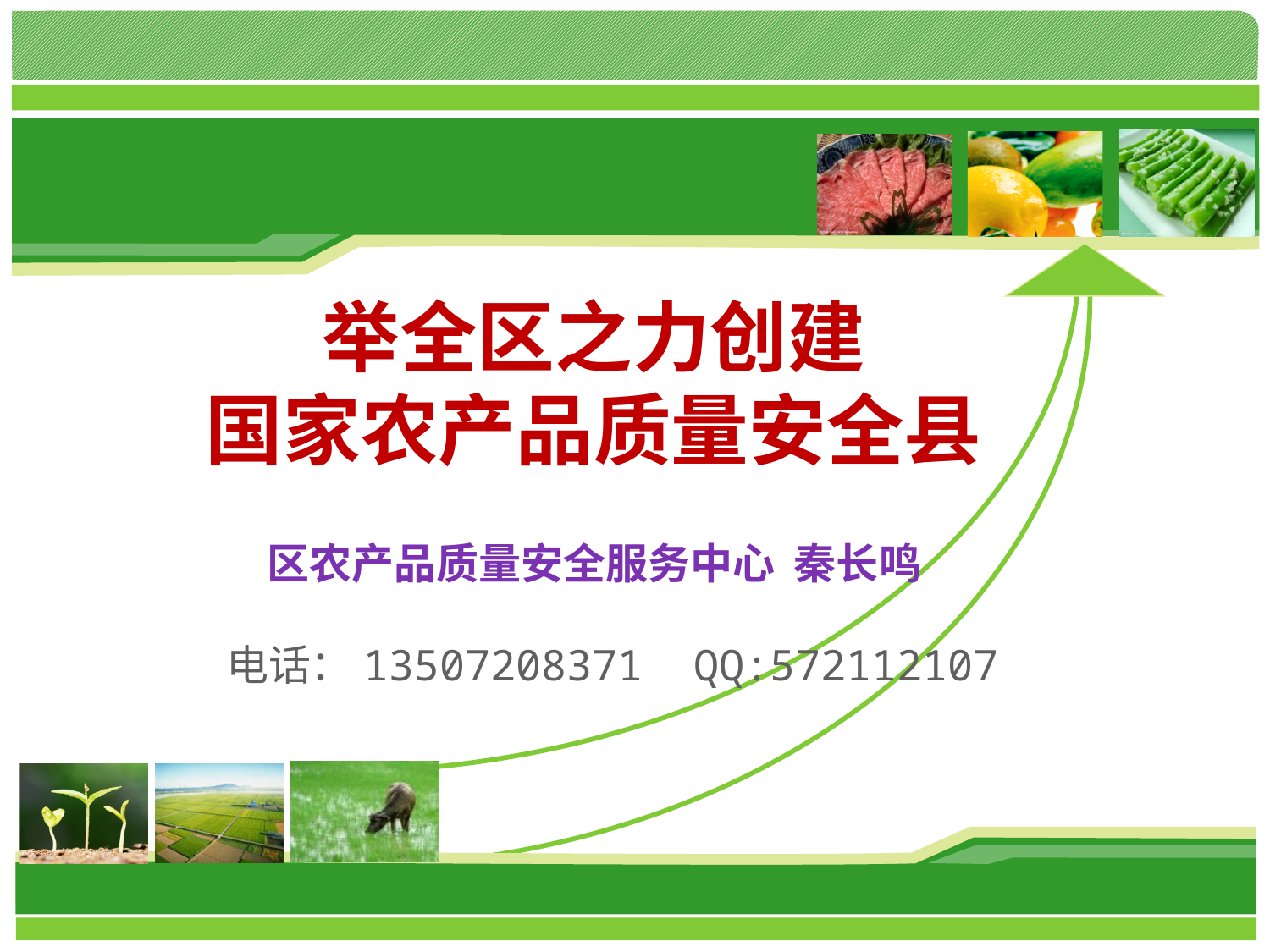

# 举全区之力创建 国家农产品质量安全县
区农产品质量安全服务中心  秦长鸣

    电话：13507208371  QQ:572112107